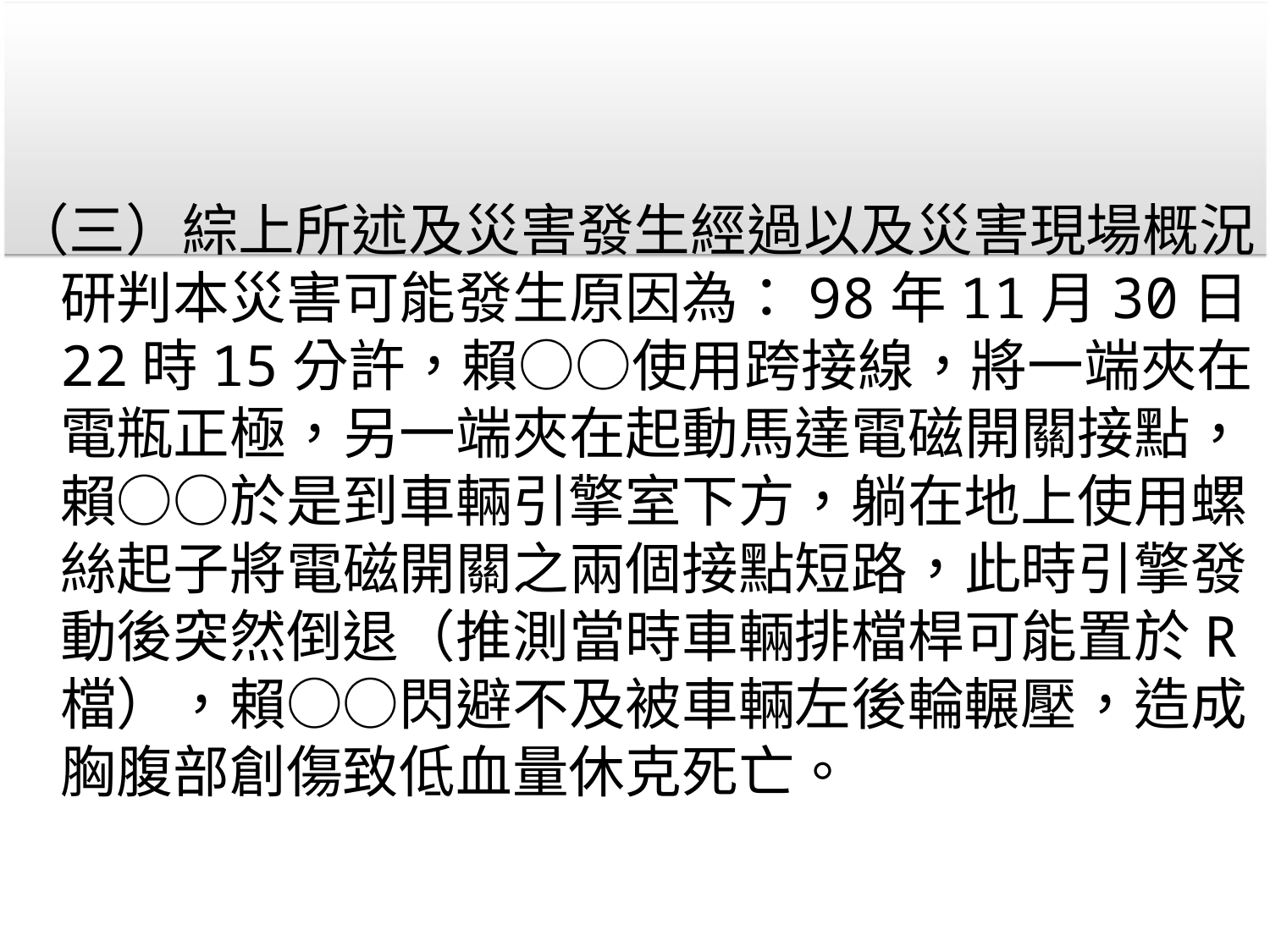

（三）綜上所述及災害發生經過以及災害現場概況，研判本災害可能發生原因為：98年11月30日22時15分許，賴○○使用跨接線，將一端夾在電瓶正極，另一端夾在起動馬達電磁開關接點，賴○○於是到車輛引擎室下方，躺在地上使用螺絲起子將電磁開關之兩個接點短路，此時引擎發動後突然倒退（推測當時車輛排檔桿可能置於R檔），賴○○閃避不及被車輛左後輪輾壓，造成胸腹部創傷致低血量休克死亡。